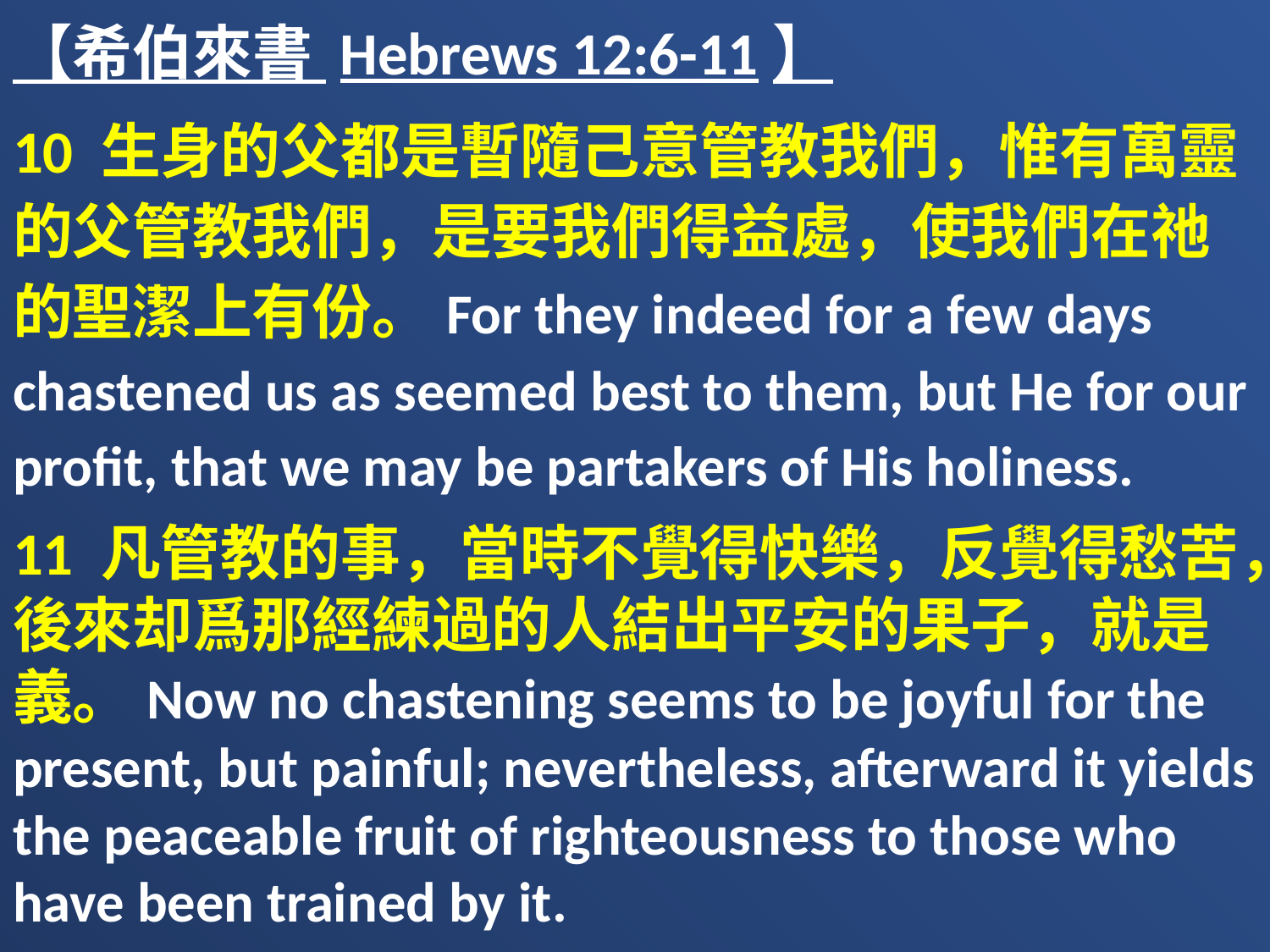

【希伯來書 Hebrews 12:6-11】
10 生身的父都是暫隨己意管教我們，惟有萬靈的父管教我們，是要我們得益處，使我們在祂的聖潔上有份。For they indeed for a few days chastened us as seemed best to them, but He for our profit, that we may be partakers of His holiness.
11 凡管教的事，當時不覺得快樂，反覺得愁苦，後來却爲那經練過的人結出平安的果子，就是義。Now no chastening seems to be joyful for the present, but painful; nevertheless, afterward it yields the peaceable fruit of righteousness to those who have been trained by it.